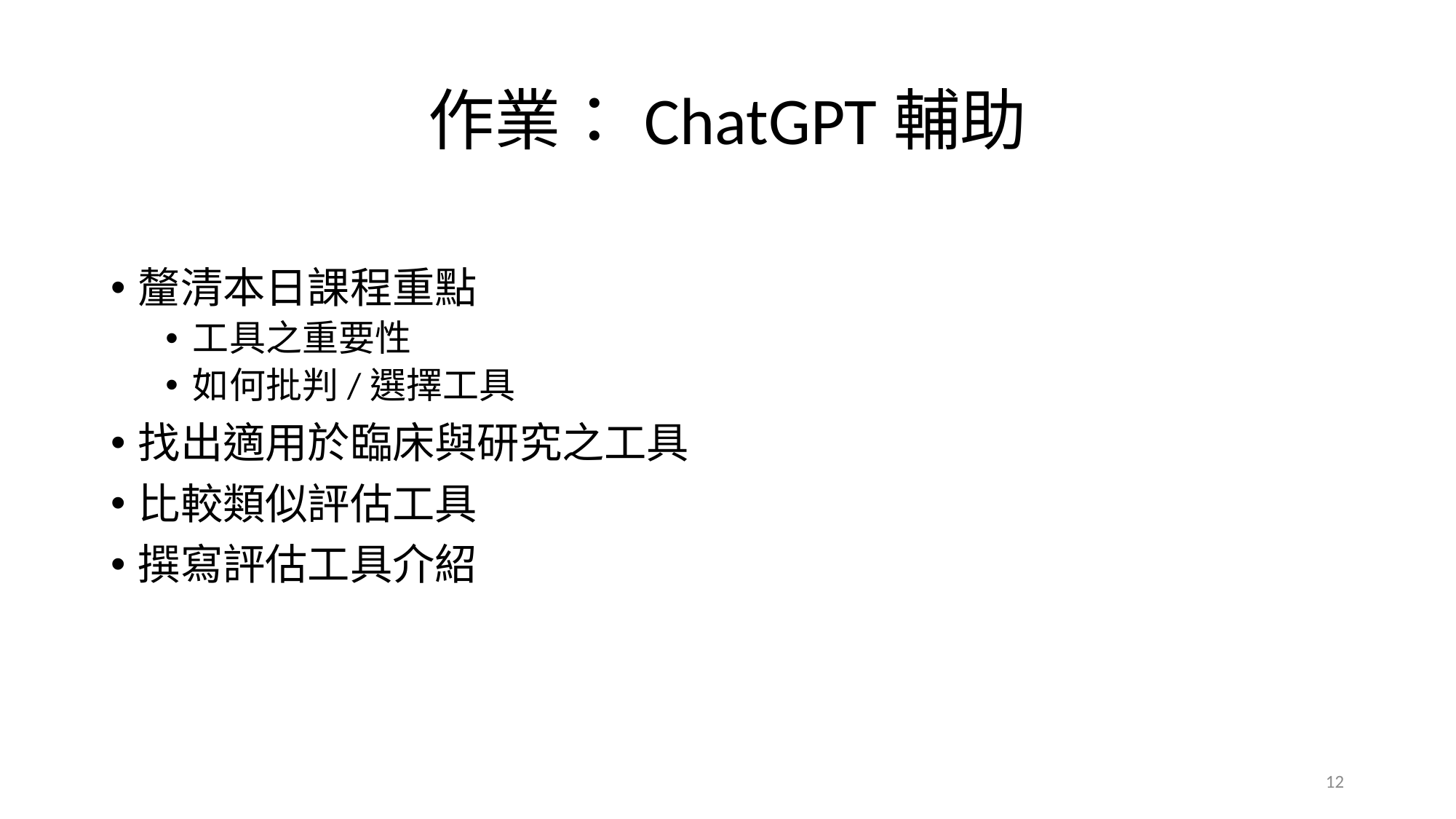

# 作業：ChatGPT輔助
釐清本日課程重點
工具之重要性
如何批判/選擇工具
找出適用於臨床與研究之工具
比較類似評估工具
撰寫評估工具介紹
12